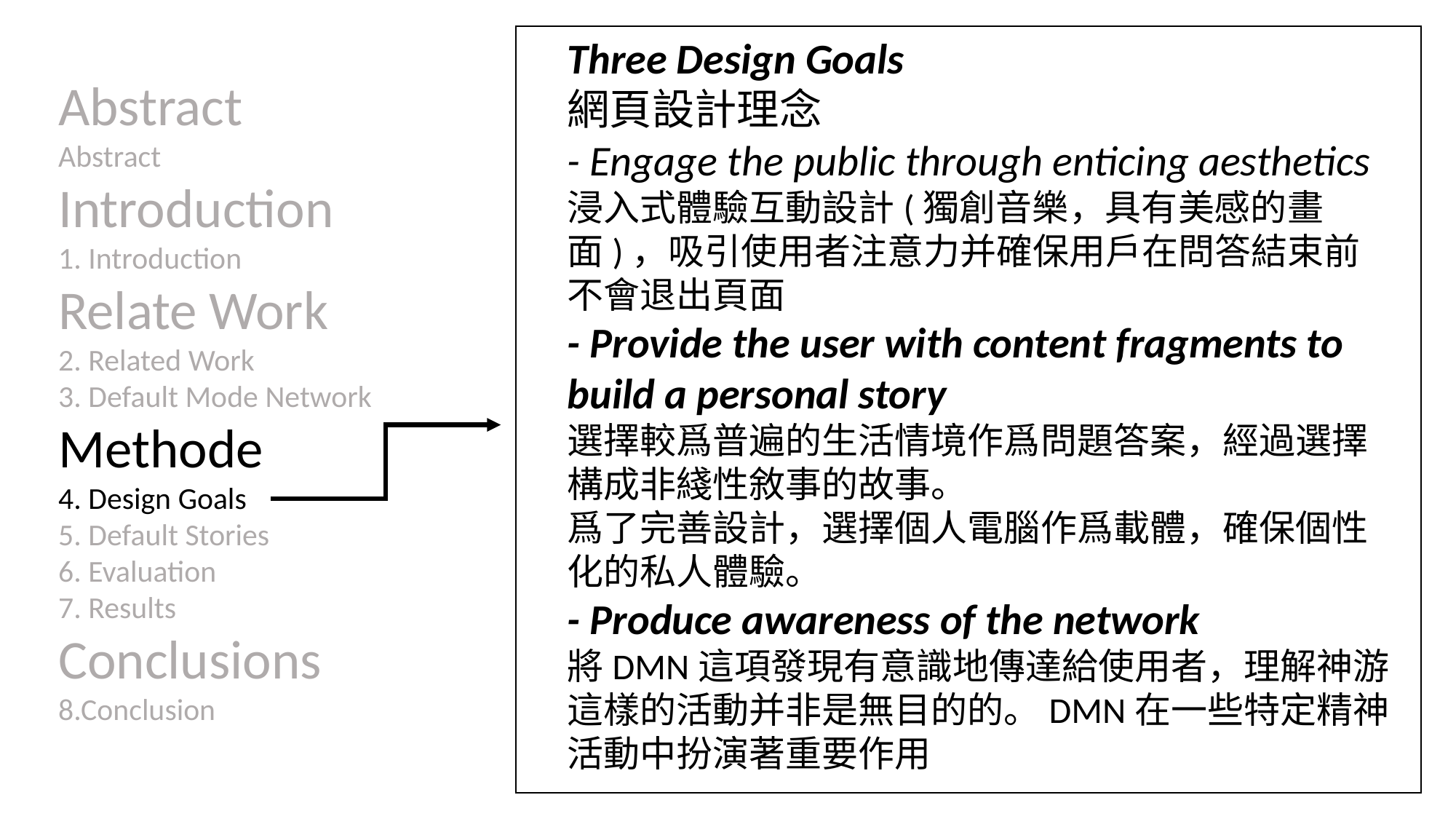

Three Design Goals
網頁設計理念
- Engage the public through enticing aesthetics
浸入式體驗互動設計(獨創音樂，具有美感的畫面)，吸引使用者注意力并確保用戶在問答結束前不會退出頁面
- Provide the user with content fragments to build a personal story
選擇較爲普遍的生活情境作爲問題答案，經過選擇構成非綫性敘事的故事。
爲了完善設計，選擇個人電腦作爲載體，確保個性化的私人體驗。
- Produce awareness of the network
將DMN這項發現有意識地傳達給使用者，理解神游這樣的活動并非是無目的的。DMN在一些特定精神活動中扮演著重要作用
Abstract
Abstract
Introduction
1. Introduction
Relate Work
2. Related Work
3. Default Mode Network
Methode
4. Design Goals
5. Default Stories
6. Evaluation
7. Results
Conclusions
8.Conclusion